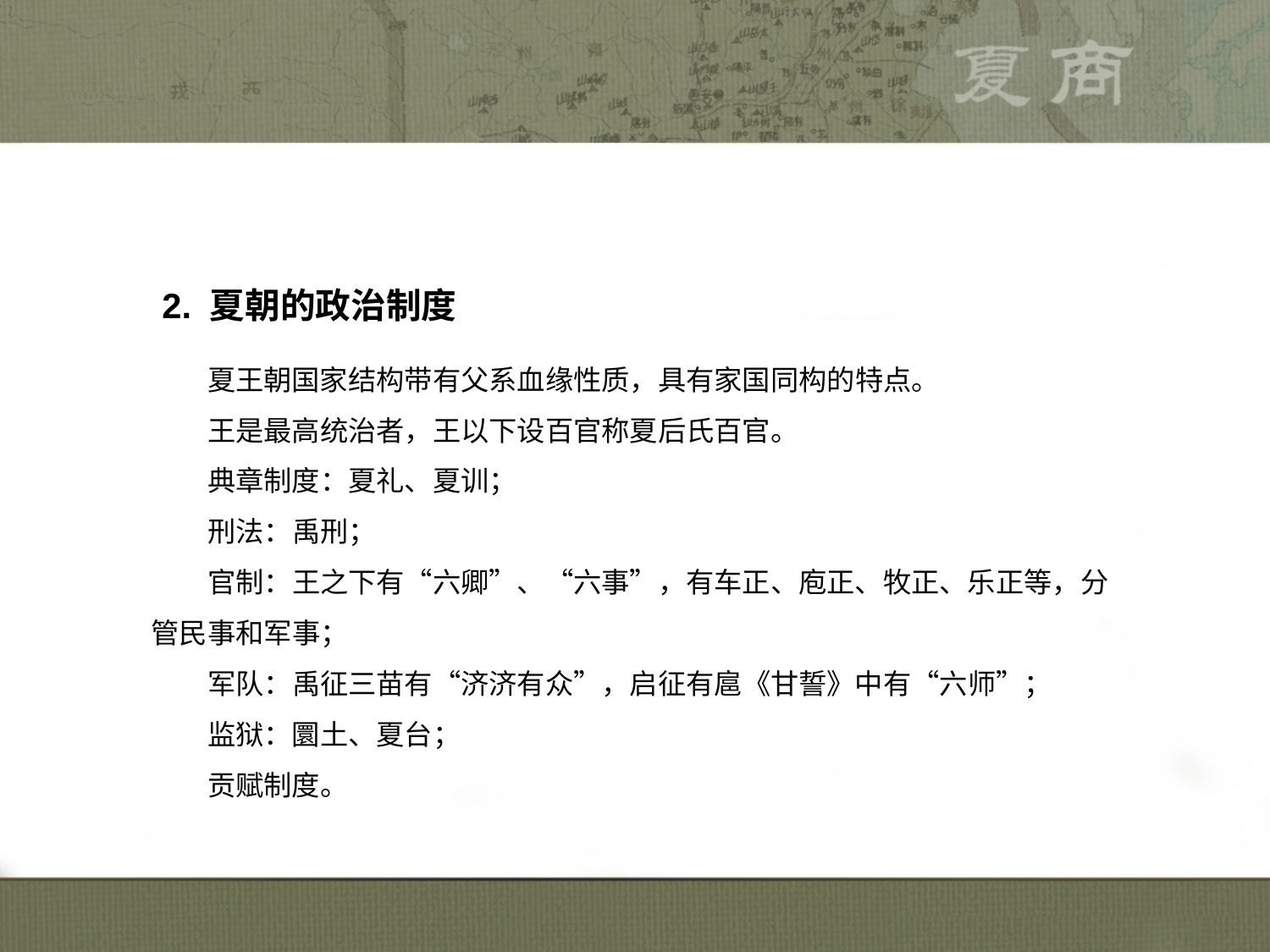

2. 夏朝的政治制度
　　夏王朝国家结构带有父系血缘性质，具有家国同构的特点。
　　王是最高统治者，王以下设百官称夏后氏百官。
　　典章制度：夏礼、夏训；
　　刑法：禹刑；
　　官制：王之下有“六卿”、“六事”，有车正、庖正、牧正、乐正等，分管民事和军事；
　　军队：禹征三苗有“济济有众”，启征有扈《甘誓》中有“六师”；
　　监狱：圜土、夏台；
　　贡赋制度。